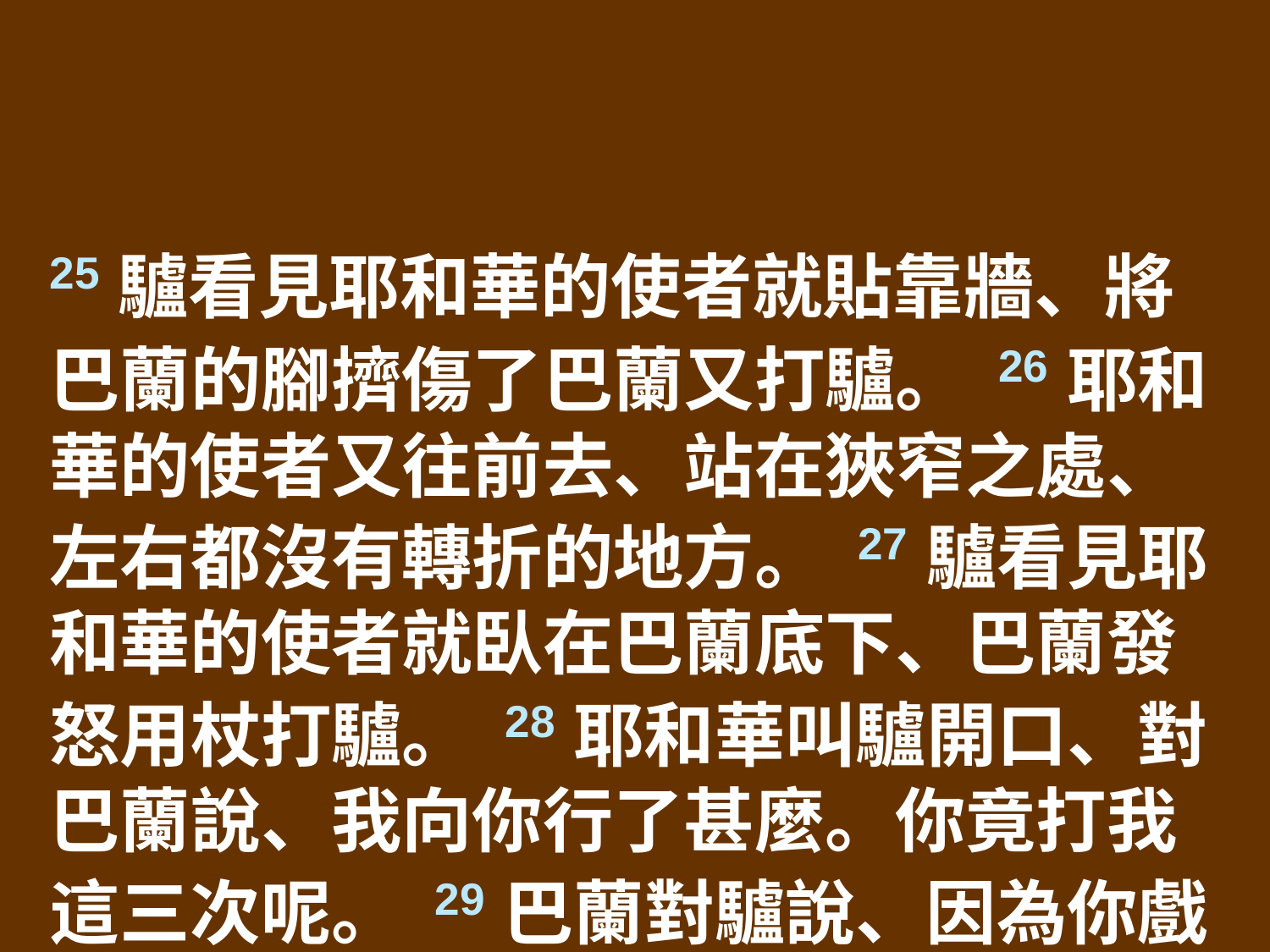

25驢看見耶和華的使者就貼靠牆、將巴蘭的腳擠傷了巴蘭又打驢。 26耶和華的使者又往前去、站在狹窄之處、左右都沒有轉折的地方。 27驢看見耶和華的使者就臥在巴蘭底下、巴蘭發怒用杖打驢。 28耶和華叫驢開口、對巴蘭說、我向你行了甚麼。你竟打我這三次呢。 29巴蘭對驢說、因為你戲弄我、我恨不能手中有刀、把你殺了。